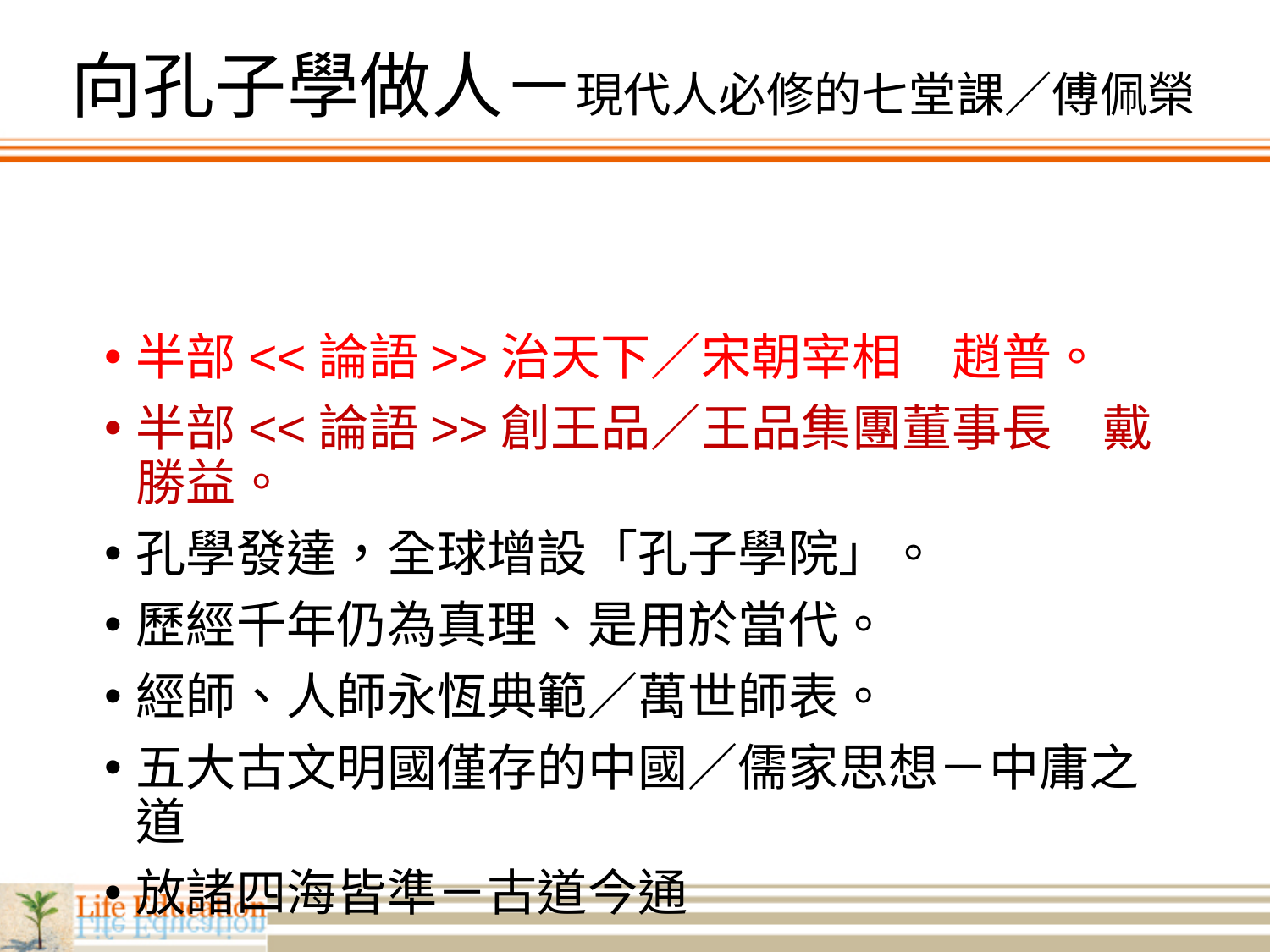

# 向孔子學做人－現代人必修的七堂課／傅佩榮
半部<<論語>>治天下／宋朝宰相　趙普。
半部<<論語>>創王品／王品集團董事長　戴勝益。
孔學發達，全球增設「孔子學院」。
歷經千年仍為真理、是用於當代。
經師、人師永恆典範／萬世師表。
五大古文明國僅存的中國／儒家思想－中庸之道
放諸四海皆準－古道今通